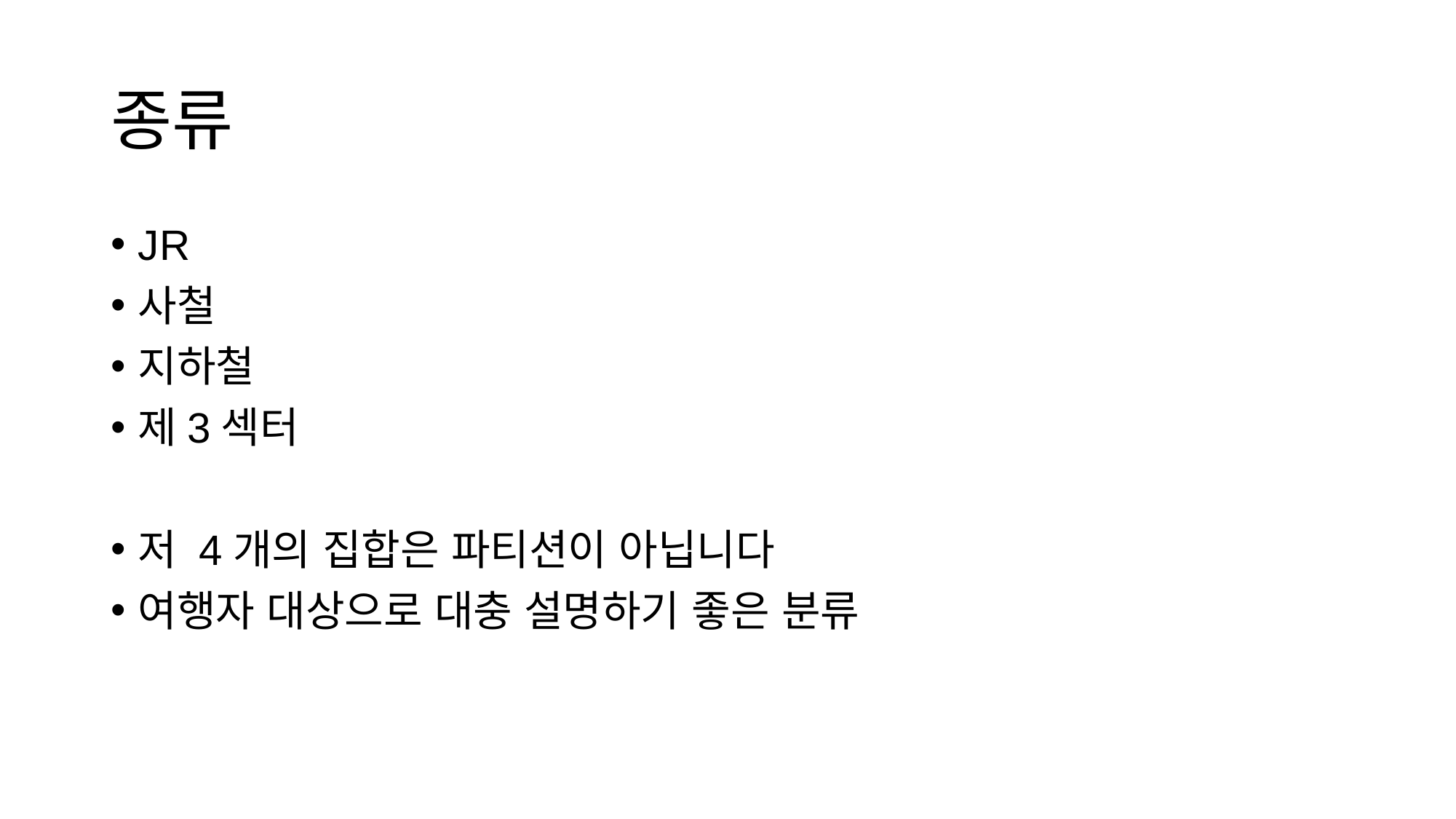

# 종류
JR
사철
지하철
제3섹터

저 4개의 집합은 파티션이 아닙니다
여행자 대상으로 대충 설명하기 좋은 분류